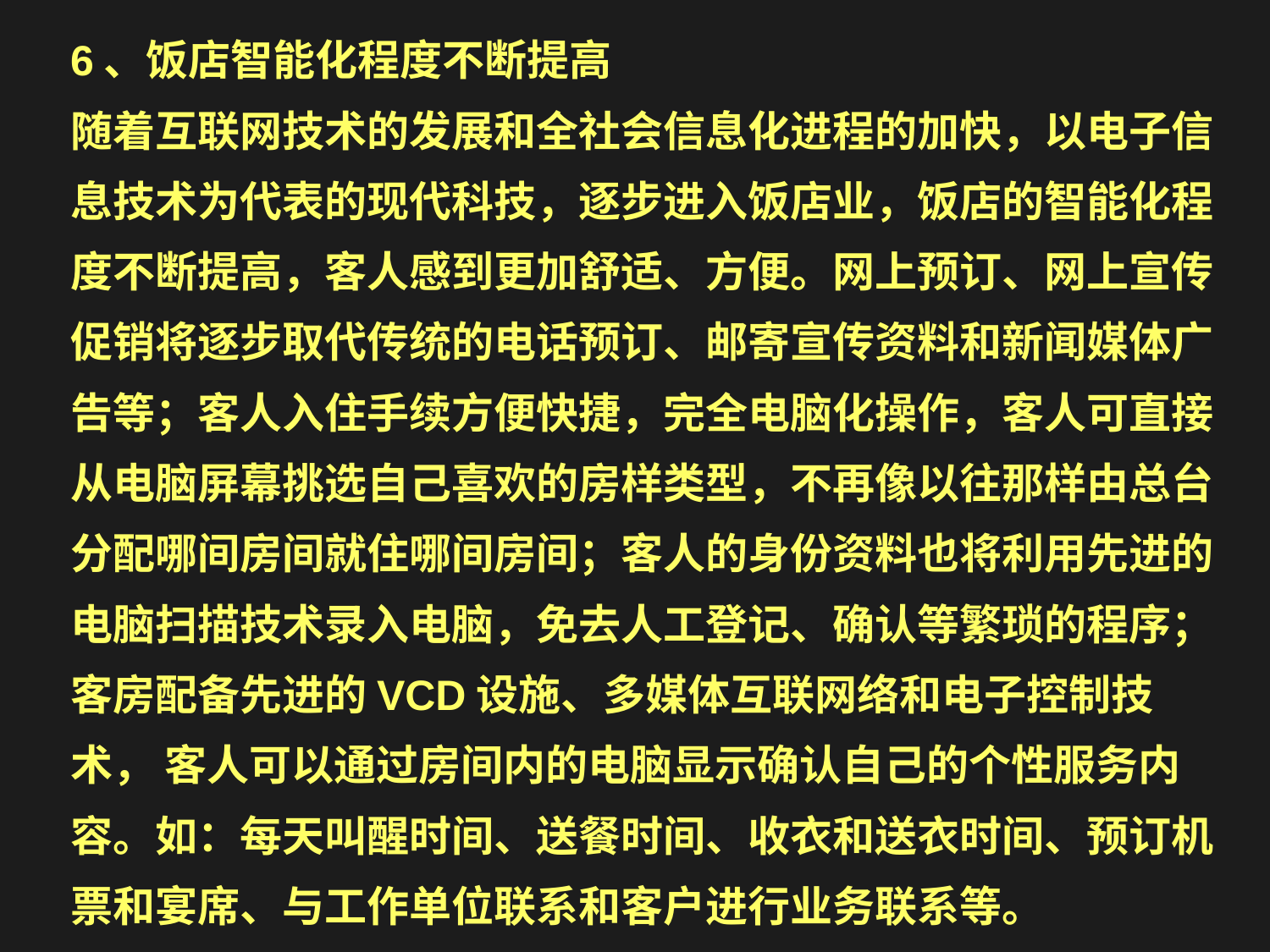

6、饭店智能化程度不断提高
随着互联网技术的发展和全社会信息化进程的加快，以电子信息技术为代表的现代科技，逐步进入饭店业，饭店的智能化程度不断提高，客人感到更加舒适、方便。网上预订、网上宣传促销将逐步取代传统的电话预订、邮寄宣传资料和新闻媒体广告等；客人入住手续方便快捷，完全电脑化操作，客人可直接从电脑屏幕挑选自己喜欢的房样类型，不再像以往那样由总台分配哪间房间就住哪间房间；客人的身份资料也将利用先进的电脑扫描技术录入电脑，免去人工登记、确认等繁琐的程序；客房配备先进的VCD设施、多媒体互联网络和电子控制技术， 客人可以通过房间内的电脑显示确认自己的个性服务内容。如：每天叫醒时间、送餐时间、收衣和送衣时间、预订机票和宴席、与工作单位联系和客户进行业务联系等。